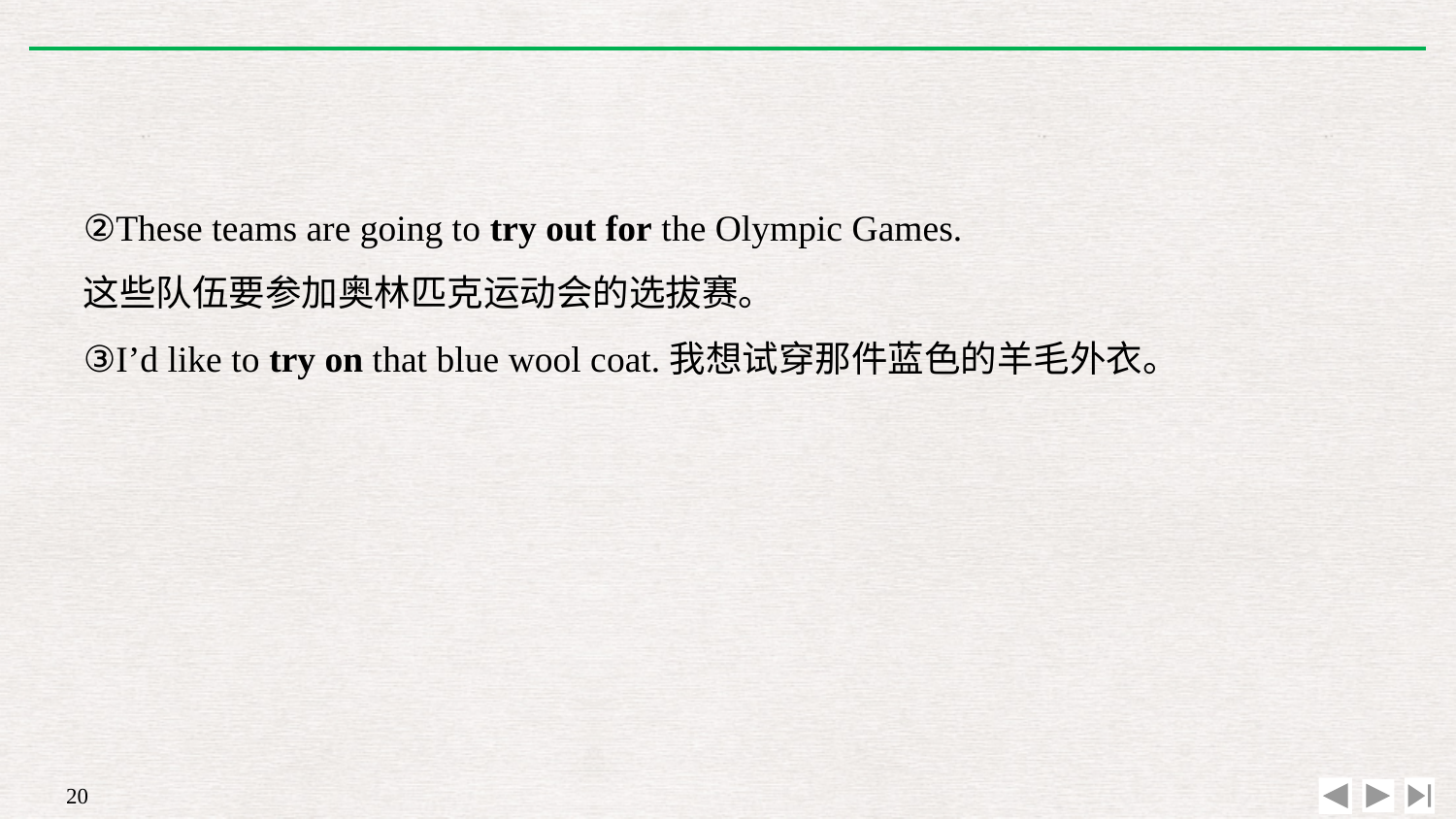

②These teams are going to try out for the Olympic Games.
这些队伍要参加奥林匹克运动会的选拔赛。
③I’d like to try on that blue wool coat.我想试穿那件蓝色的羊毛外衣。